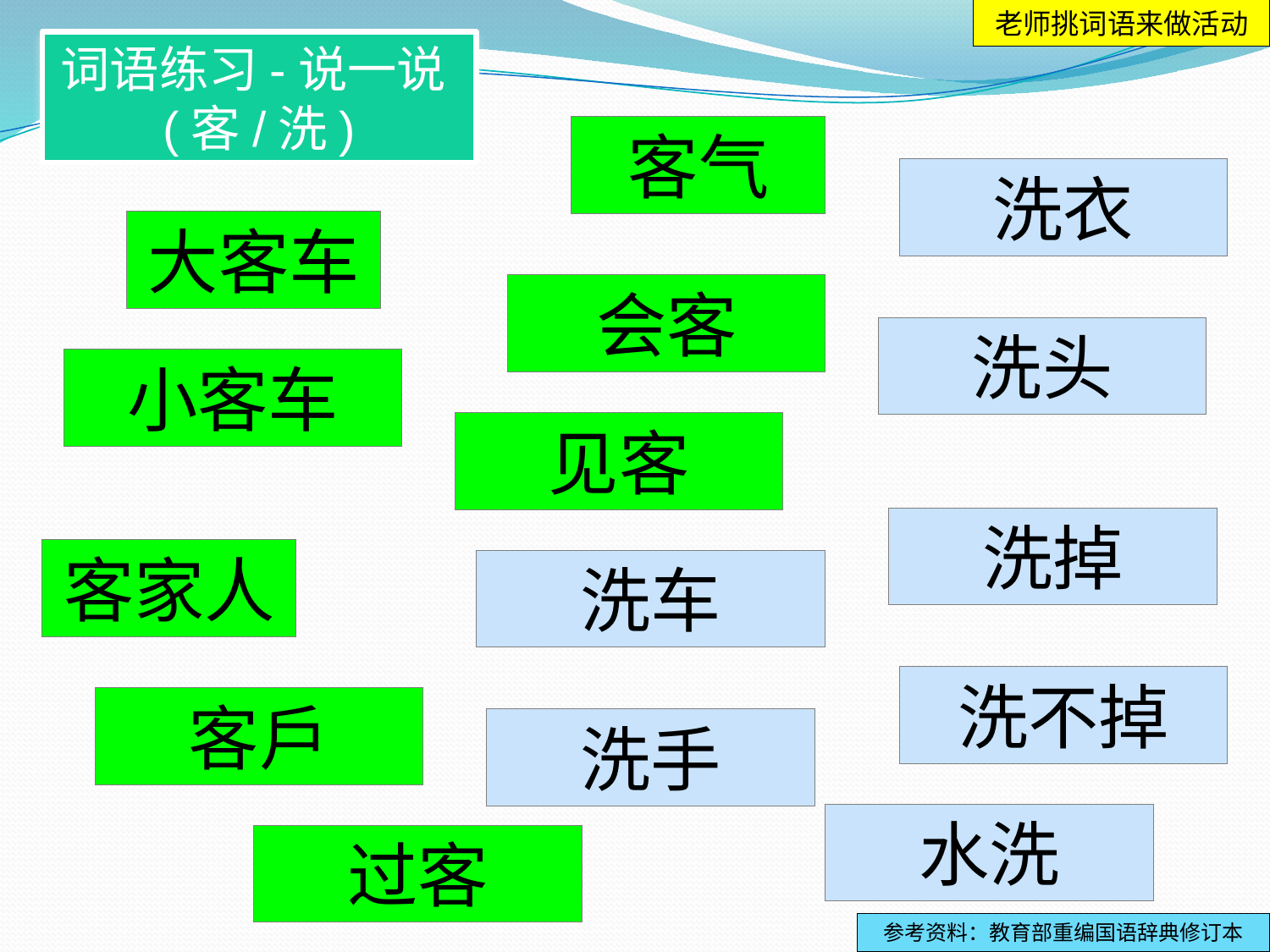

老师挑词语来做活动
词语练习-说一说(客/洗)
客气
洗衣
大客车
会客
洗头
小客车
见客
洗掉
客家人
洗车
洗不掉
客戶
洗手
水洗
过客
参考资料：教育部重编国语辞典修订本